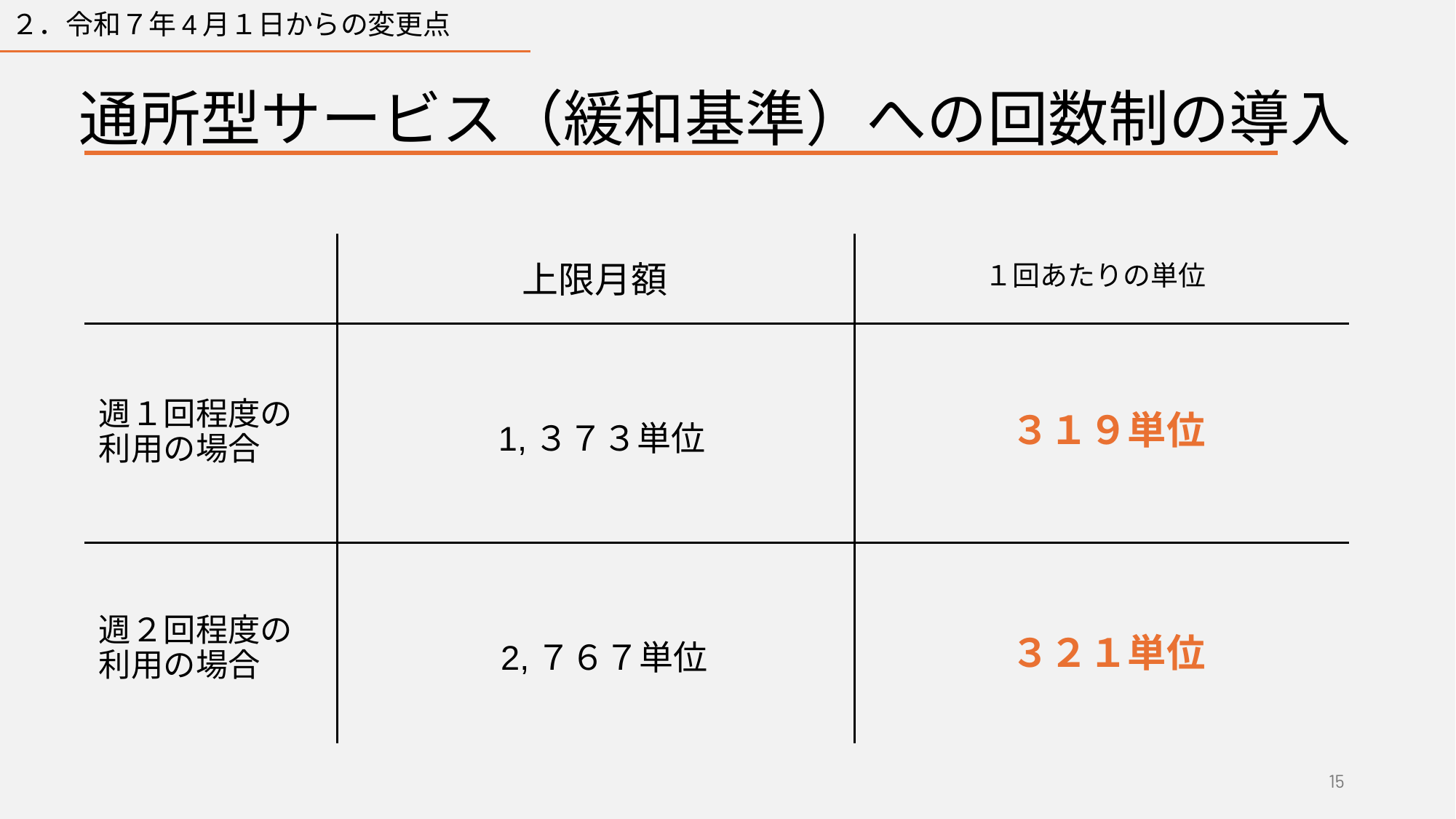

２．令和７年4月１日からの変更点
通所型サービス（緩和基準）への回数制の導入

上限月額
１回あたりの単位
週１回程度の利用の場合
３１９単位
1,３７３単位
週２回程度の利用の場合
３２１単位
2,７６７単位
15